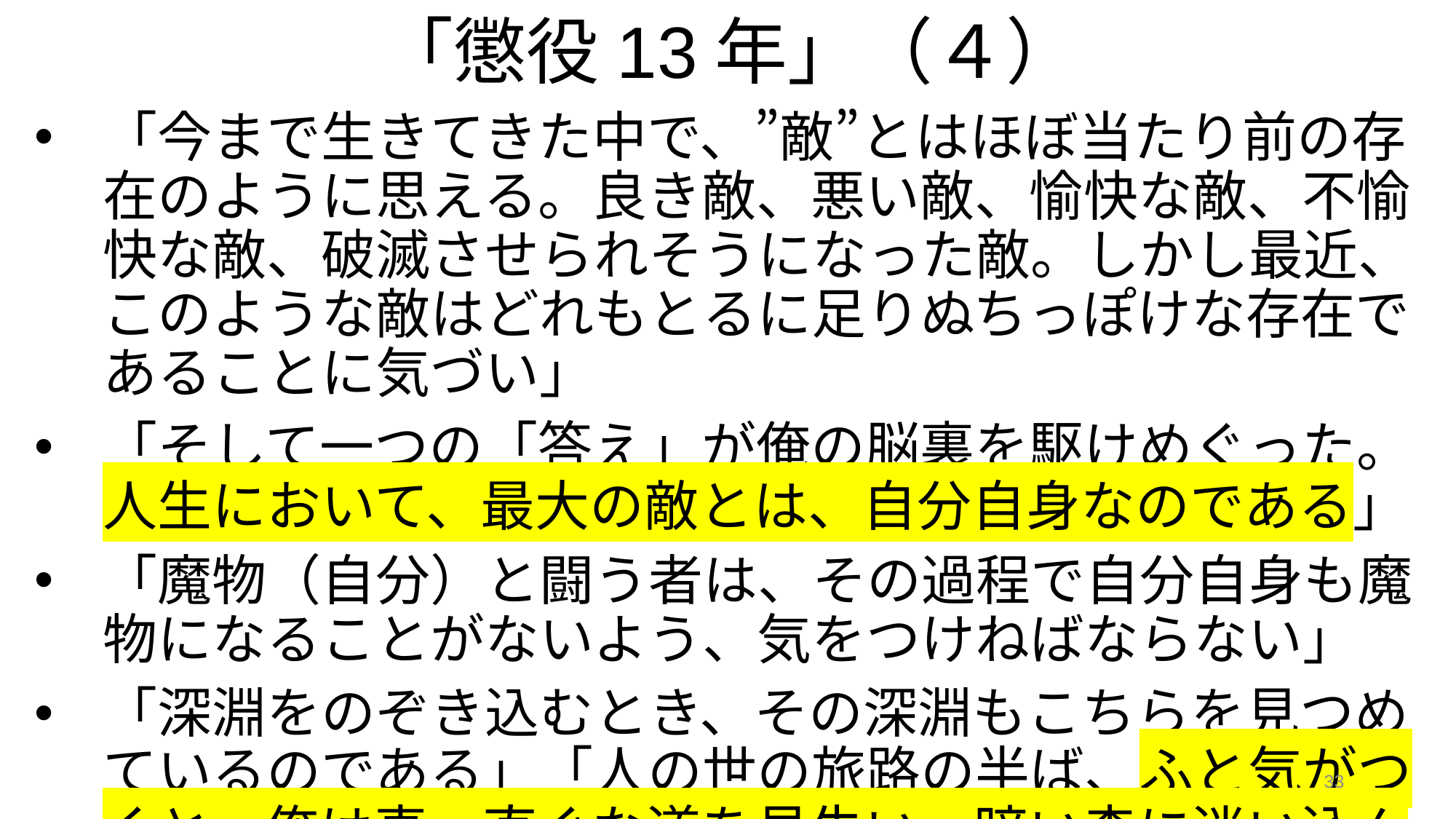

# 「懲役13年」（４）
「今まで生きてきた中で、”敵”とはほぼ当たり前の存在のように思える。良き敵、悪い敵、愉快な敵、不愉快な敵、破滅させられそうになった敵。しかし最近、このような敵はどれもとるに足りぬちっぽけな存在であることに気づい」
「そして一つの「答え」が俺の脳裏を駆けめぐった。人生において、最大の敵とは、自分自身なのである」
「魔物（自分）と闘う者は、その過程で自分自身も魔物になることがないよう、気をつけねばならない」
「深淵をのぞき込むとき、その深淵もこちらを見つめているのである」「人の世の旅路の半ば、ふと気がつくと、俺は真っ直ぐな道を見失い、暗い森に迷い込んでいた」

33